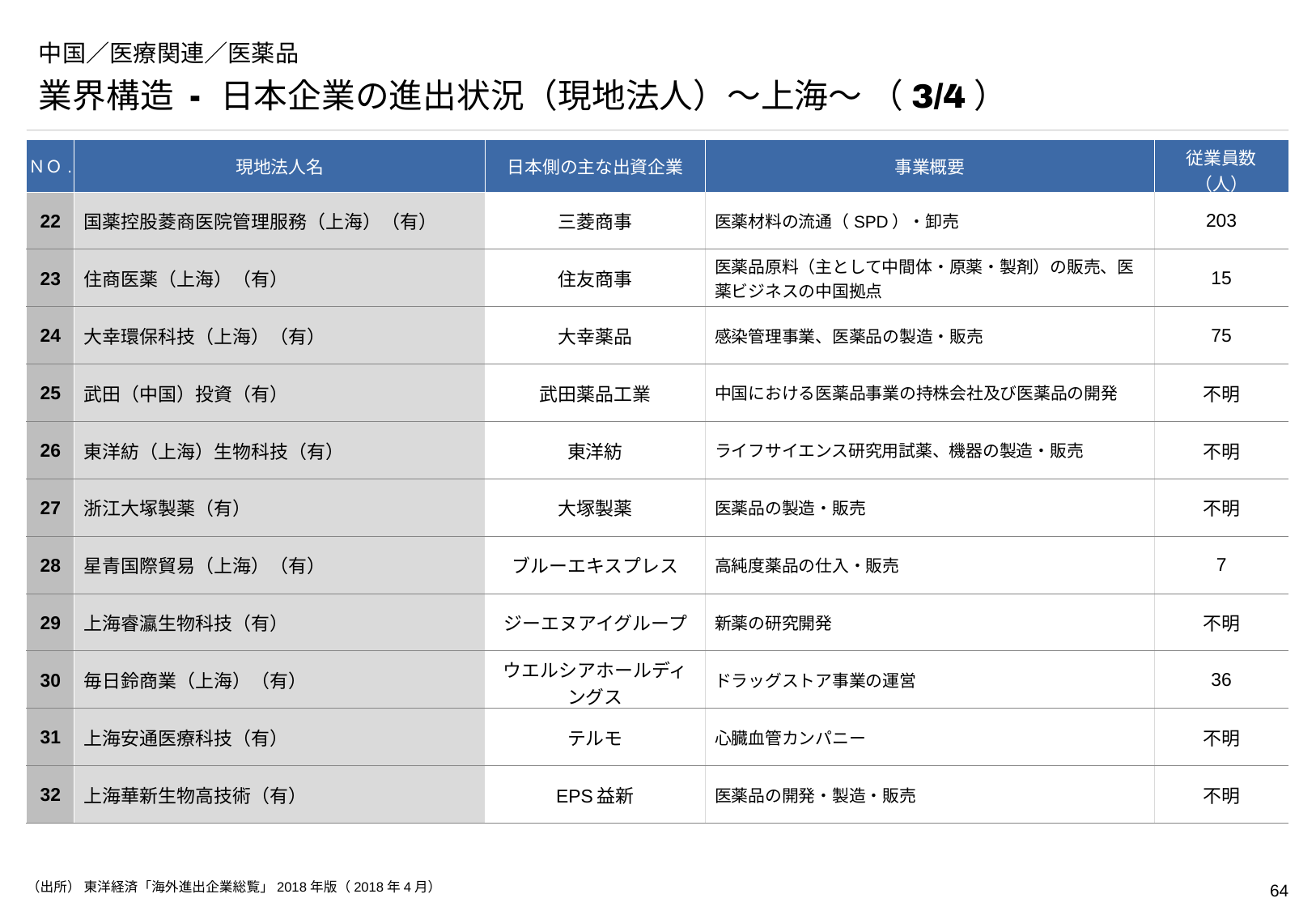

# 中国／医療関連／医薬品
業界構造 - 日本企業の進出状況（現地法人）～上海～ （3/4）
| ＮＯ. | 現地法人名 | 日本側の主な出資企業 | 事業概要 | 従業員数（人） |
| --- | --- | --- | --- | --- |
| 22 | 国薬控股菱商医院管理服務（上海）（有） | 三菱商事 | 医薬材料の流通（SPD）・卸売 | 203 |
| 23 | 住商医薬（上海）（有） | 住友商事 | 医薬品原料（主として中間体・原薬・製剤）の販売、医薬ビジネスの中国拠点 | 15 |
| 24 | 大幸環保科技（上海）（有） | 大幸薬品 | 感染管理事業、医薬品の製造・販売 | 75 |
| 25 | 武田（中国）投資（有） | 武田薬品工業 | 中国における医薬品事業の持株会社及び医薬品の開発 | 不明 |
| 26 | 東洋紡（上海）生物科技（有） | 東洋紡 | ライフサイエンス研究用試薬、機器の製造・販売 | 不明 |
| 27 | 浙江大塚製薬（有） | 大塚製薬 | 医薬品の製造・販売 | 不明 |
| 28 | 星青国際貿易（上海）（有） | ブルーエキスプレス | 高純度薬品の仕入・販売 | 7 |
| 29 | 上海睿瀛生物科技（有） | ジーエヌアイグループ | 新薬の研究開発 | 不明 |
| 30 | 毎日鈴商業（上海）（有） | ウエルシアホールディングス | ドラッグストア事業の運営 | 36 |
| 31 | 上海安通医療科技（有） | テルモ | 心臓血管カンパニー | 不明 |
| 32 | 上海華新生物高技術（有） | EPS益新 | 医薬品の開発・製造・販売 | 不明 |
（出所） 東洋経済「海外進出企業総覧」2018年版（2018年4月）